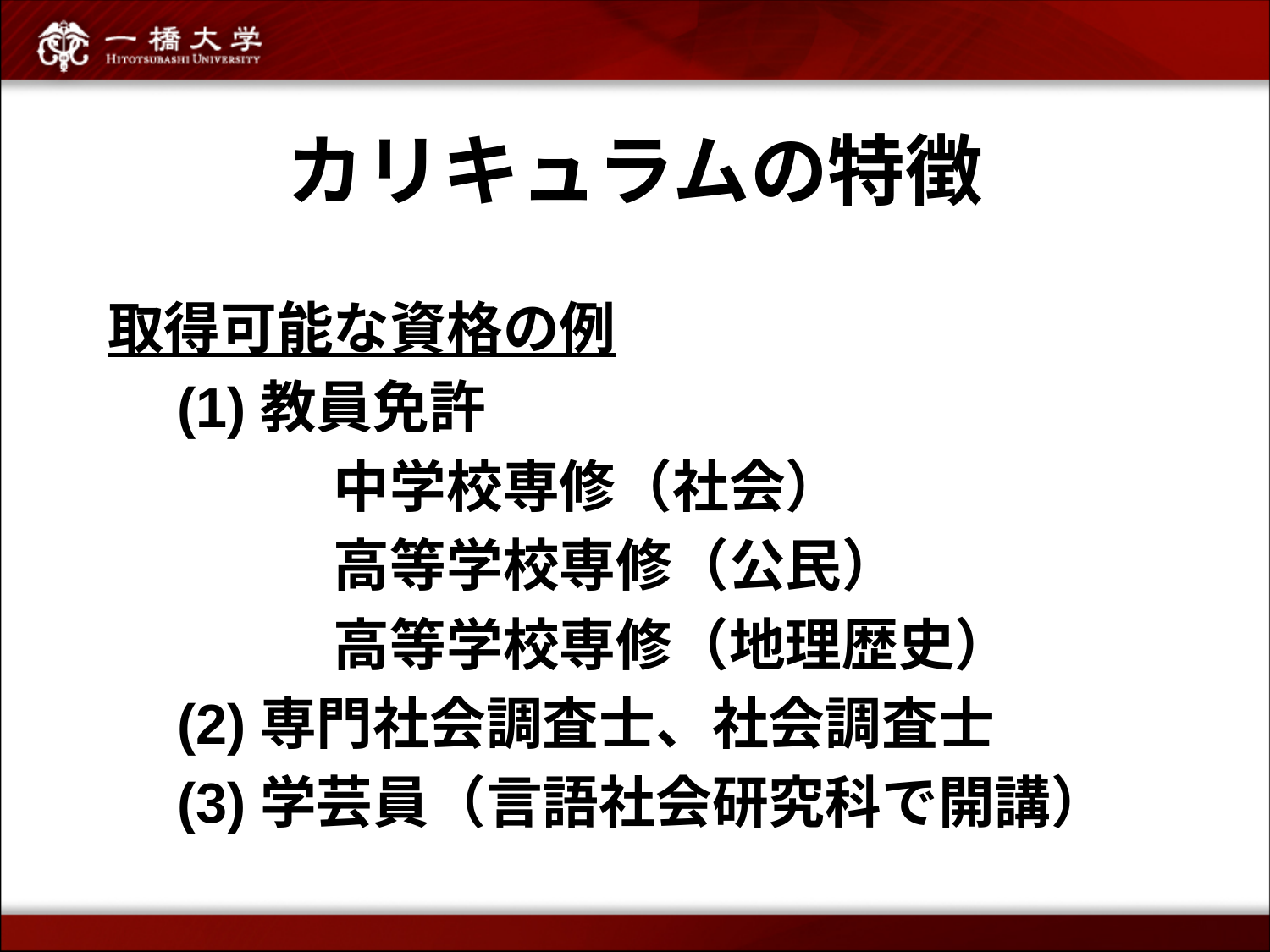

# カリキュラムの特徴
取得可能な資格の例
　(1)教員免許
　　　　中学校専修（社会）
　　　　高等学校専修（公民）
　　　　高等学校専修（地理歴史）
　(2)専門社会調査士、社会調査士
　(3)学芸員（言語社会研究科で開講）